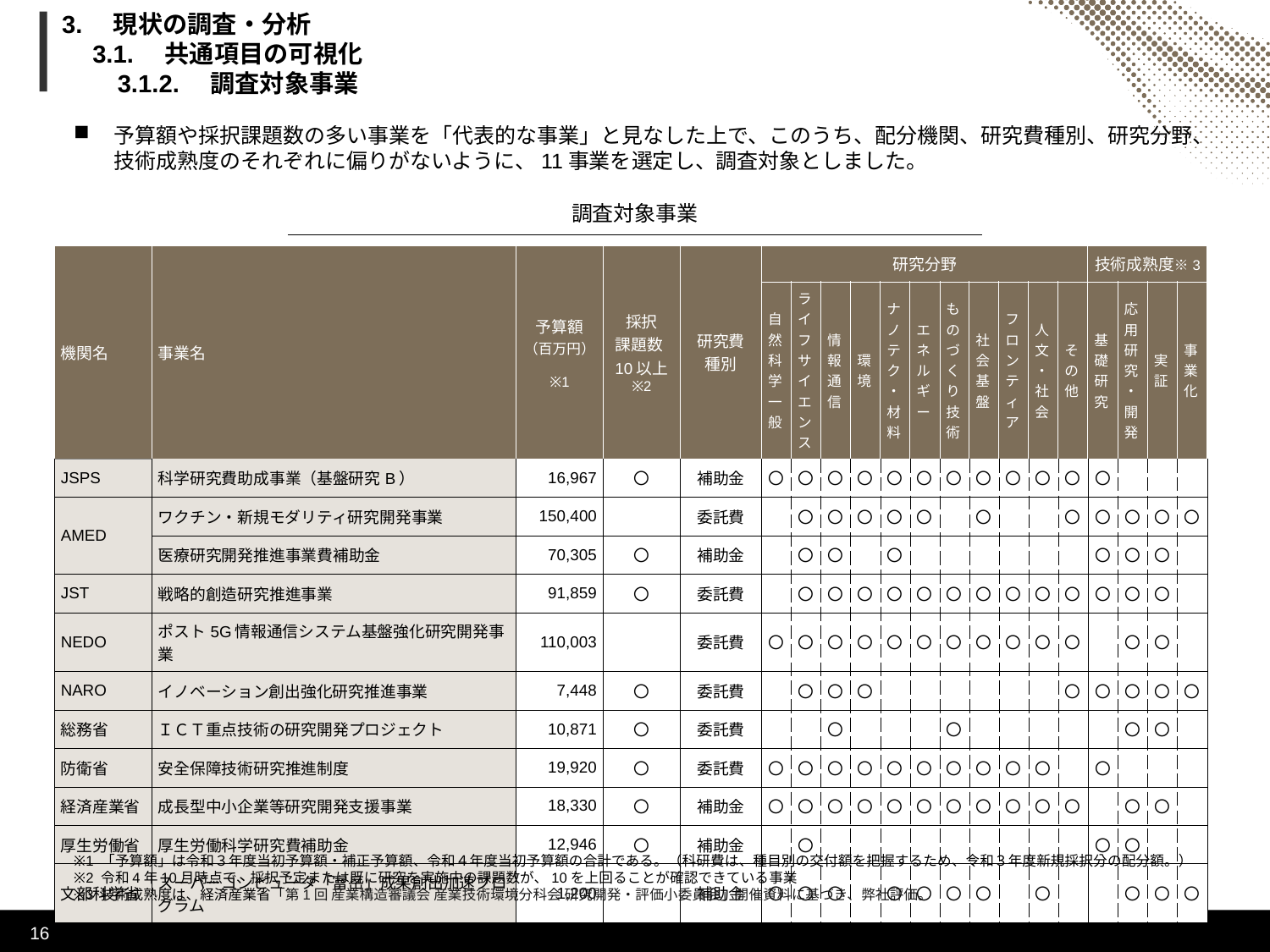

# 3.　現状の調査・分析 　3.1.　共通項目の可視化 　　3.1.2.　調査対象事業
予算額や採択課題数の多い事業を「代表的な事業」と見なした上で、このうち、配分機関、研究費種別、研究分野、技術成熟度のそれぞれに偏りがないように、11事業を選定し、調査対象としました。
調査対象事業
| 機関名 | 事業名 | 予算額 （百万円） ※1 | 採択 課題数10以上 ※2 | 研究費 種別 | 研究分野 |  |  |  |  |  |  |  |  |  |  | 技術成熟度※3 |  |  |  |
| --- | --- | --- | --- | --- | --- | --- | --- | --- | --- | --- | --- | --- | --- | --- | --- | --- | --- | --- | --- |
| 機関名 | 事業名 | 予算額※1 （百万円） |  | 研究費種別 | 自然科学一般 | ライフサイエンス | 情報通信 | 環境 | ナノテク・材料 | エネルギー | ものづくり技術 | 社会基盤 | フロンティア | 人文・社会 | その他 | 基礎研究 | 応用研究・開発 | 実証 | 事業化 |
| JSPS | 科学研究費助成事業（基盤研究B） | 16,967 | 〇 | 補助金 | 〇 | 〇 | 〇 | 〇 | 〇 | 〇 | 〇 | 〇 | 〇 | 〇 | 〇 | 〇 |  |  |  |
| AMED | ワクチン・新規モダリティ研究開発事業 | 150,400 |  | 委託費 |  | 〇 | 〇 | 〇 | 〇 | 〇 |  | 〇 |  |  | 〇 | 〇 | 〇 | 〇 | 〇 |
|  | 医療研究開発推進事業費補助金 | 70,305 | 〇 | 補助金 |  | 〇 | 〇 |  | 〇 |  |  |  |  |  |  | 〇 | 〇 | 〇 |  |
| JST | 戦略的創造研究推進事業 | 91,859 | 〇 | 委託費 |  | 〇 | 〇 | 〇 | 〇 | 〇 | 〇 | 〇 | 〇 | 〇 | 〇 | 〇 | 〇 | 〇 |  |
| NEDO | ポスト5G情報通信システム基盤強化研究開発事業 | 110,003 |  | 委託費 | 〇 | 〇 | 〇 | 〇 | 〇 | 〇 | 〇 | 〇 | 〇 | 〇 | 〇 |  | 〇 | 〇 |  |
| NARO | イノベーション創出強化研究推進事業 | 7,448 | 〇 | 委託費 |  | 〇 | 〇 | 〇 |  |  |  |  |  |  | 〇 | 〇 | 〇 | 〇 | 〇 |
| 総務省 | ＩＣＴ重点技術の研究開発プロジェクト | 10,871 | 〇 | 委託費 |  |  | 〇 |  |  |  | 〇 |  |  |  |  |  | 〇 | 〇 |  |
| 防衛省 | 安全保障技術研究推進制度 | 19,920 | 〇 | 委託費 | 〇 | 〇 | 〇 | 〇 | 〇 | 〇 | 〇 | 〇 | 〇 | 〇 |  | 〇 |  |  |  |
| 経済産業省 | 成長型中小企業等研究開発支援事業 | 18,330 | 〇 | 補助金 | 〇 | 〇 | 〇 | 〇 | 〇 | 〇 | 〇 | 〇 | 〇 | 〇 | 〇 |  | 〇 | 〇 |  |
| 厚生労働省 | 厚生労働科学研究費補助金 | 12,946 | 〇 | 補助金 |  | 〇 |  |  |  |  |  |  |  |  |  | 〇 | 〇 |  |  |
| 文部科学省 | スーパーコンピュータ「富岳」成果創出加速プログラム | 1,200 |  | 補助金 | 〇 | 〇 | 〇 |  | 〇 | 〇 | 〇 | 〇 |  | 〇 |  |  | 〇 | 〇 | 〇 |
※1 「予算額」は令和３年度当初予算額・補正予算額、令和４年度当初予算額の合計である。（科研費は、種目別の交付額を把握するため、令和３年度新規採択分の配分額。）
※2 令和4年10月時点で、採択予定または既に研究を実施中の課題数が、10を上回ることが確認できている事業
※3 技術成熟度は、経済産業省「第1回 産業構造審議会 産業技術環境分科会 研究開発・評価小委員会」開催資料に基づき、弊社評価。